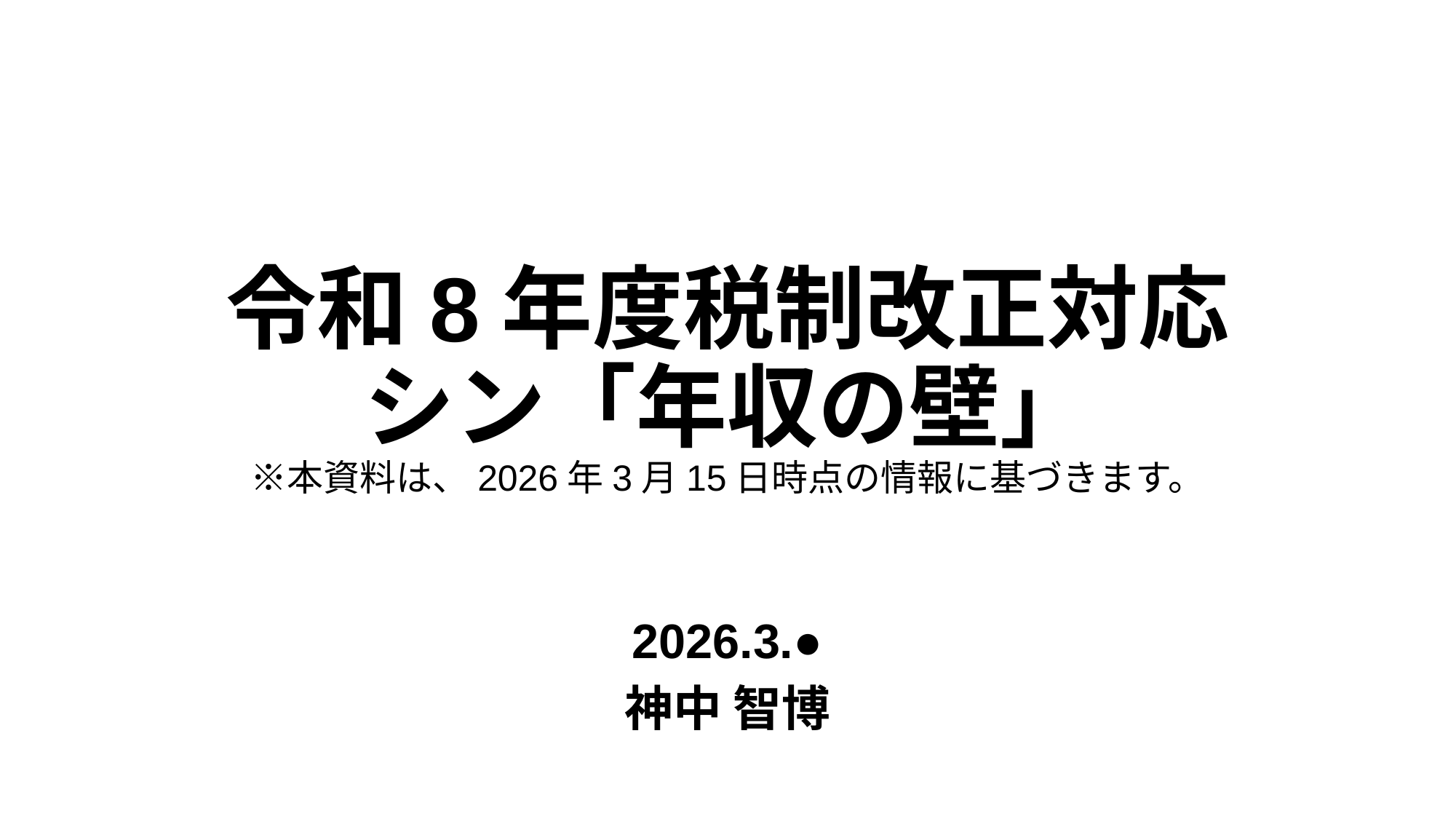

# 令和8年度税制改正対応 シン「年収の壁」 ※本資料は、2026年3月15日時点の情報に基づきます。
2026.3.●
神中 智博